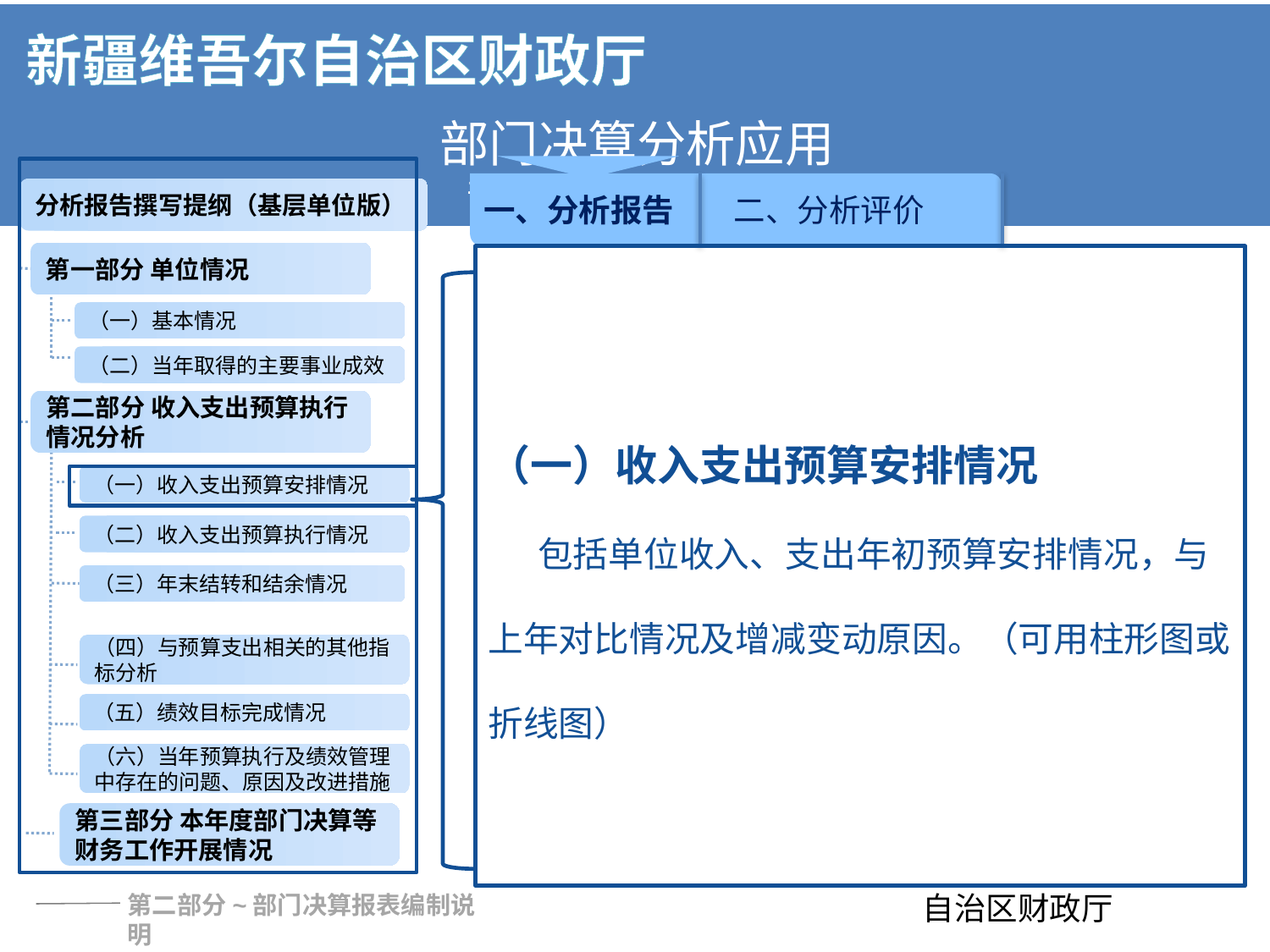

分析报告撰写提纲（基层单位版）
第一部分 单位情况
（一）基本情况
（二）当年取得的主要事业成效
第二部分 收入支出预算执行情况分析
（一）收入支出预算安排情况
（二）收入支出预算执行情况
（三）年末结转和结余情况
（四）与预算支出相关的其他指标分析
第三部分 本年度部门决算等财务工作开展情况
（五）绩效目标完成情况
（六）当年预算执行及绩效管理中存在的问题、原因及改进措施
一、分析报告
二、分析评价
（一）收入支出预算安排情况
包括单位收入、支出年初预算安排情况，与上年对比情况及增减变动原因。（可用柱形图或折线图）

119